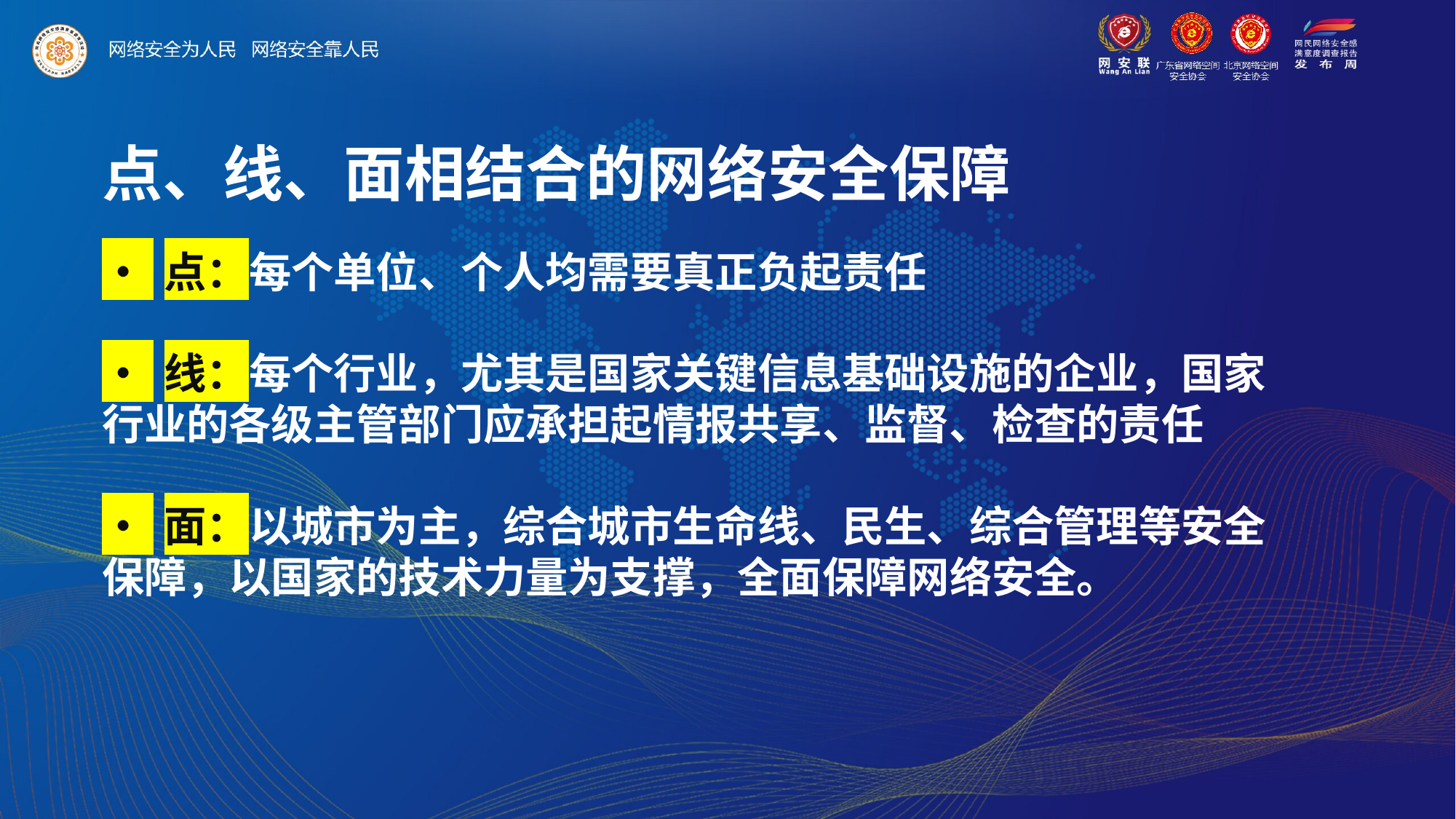

点、线、面相结合的网络安全保障

• 点：每个单位、个人均需要真正负起责任

• 线：每个行业，尤其是国家关键信息基础设施的企业，国家行业的各级主管部门应承担起情报共享、监督、检查的责任

• 面：以城市为主，综合城市生命线、民生、综合管理等安全保障，以国家的技术力量为支撑，全面保障网络安全。